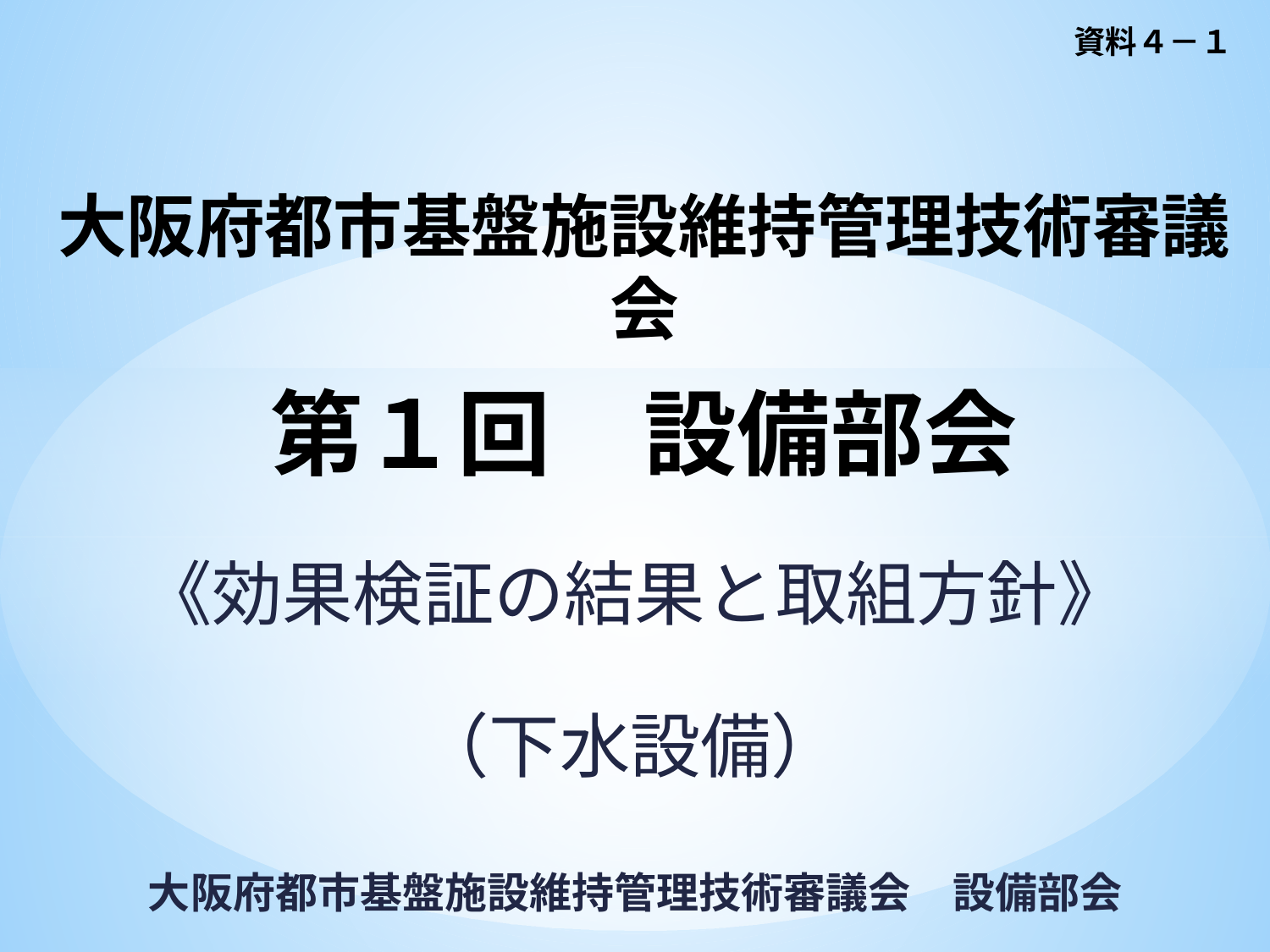

資料４－１
# 大阪府都市基盤施設維持管理技術審議会 第１回　設備部会
《効果検証の結果と取組方針》
（下水設備）
大阪府都市基盤施設維持管理技術審議会　設備部会